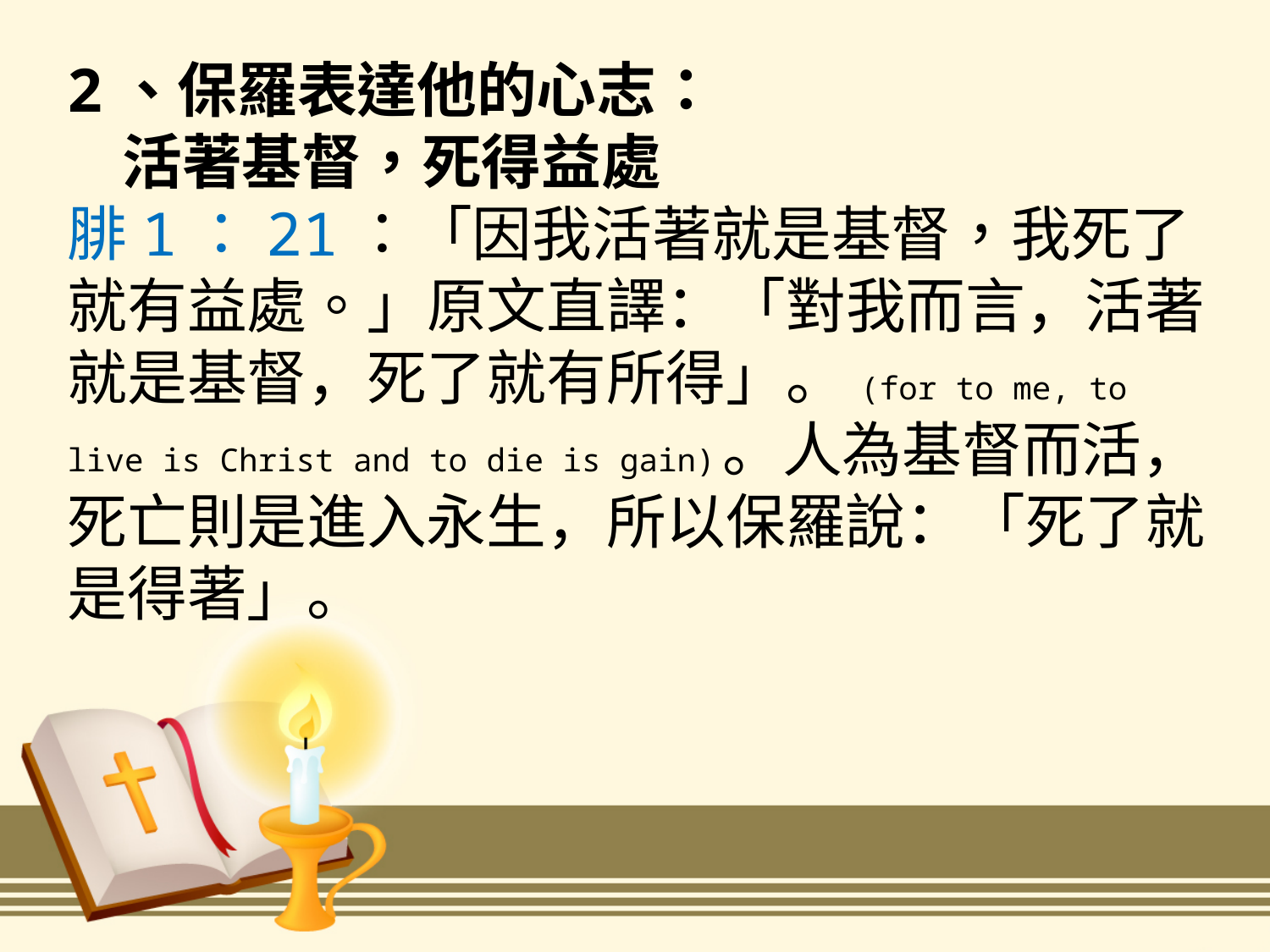

2、保羅表達他的心志：
   活著基督，死得益處
腓1：21：「因我活著就是基督，我死了就有益處。」原文直譯：「對我而言，活著就是基督，死了就有所得」。(for to me, to live is Christ and to die is gain)。人為基督而活，死亡則是進入永生，所以保羅說：「死了就是得著」。